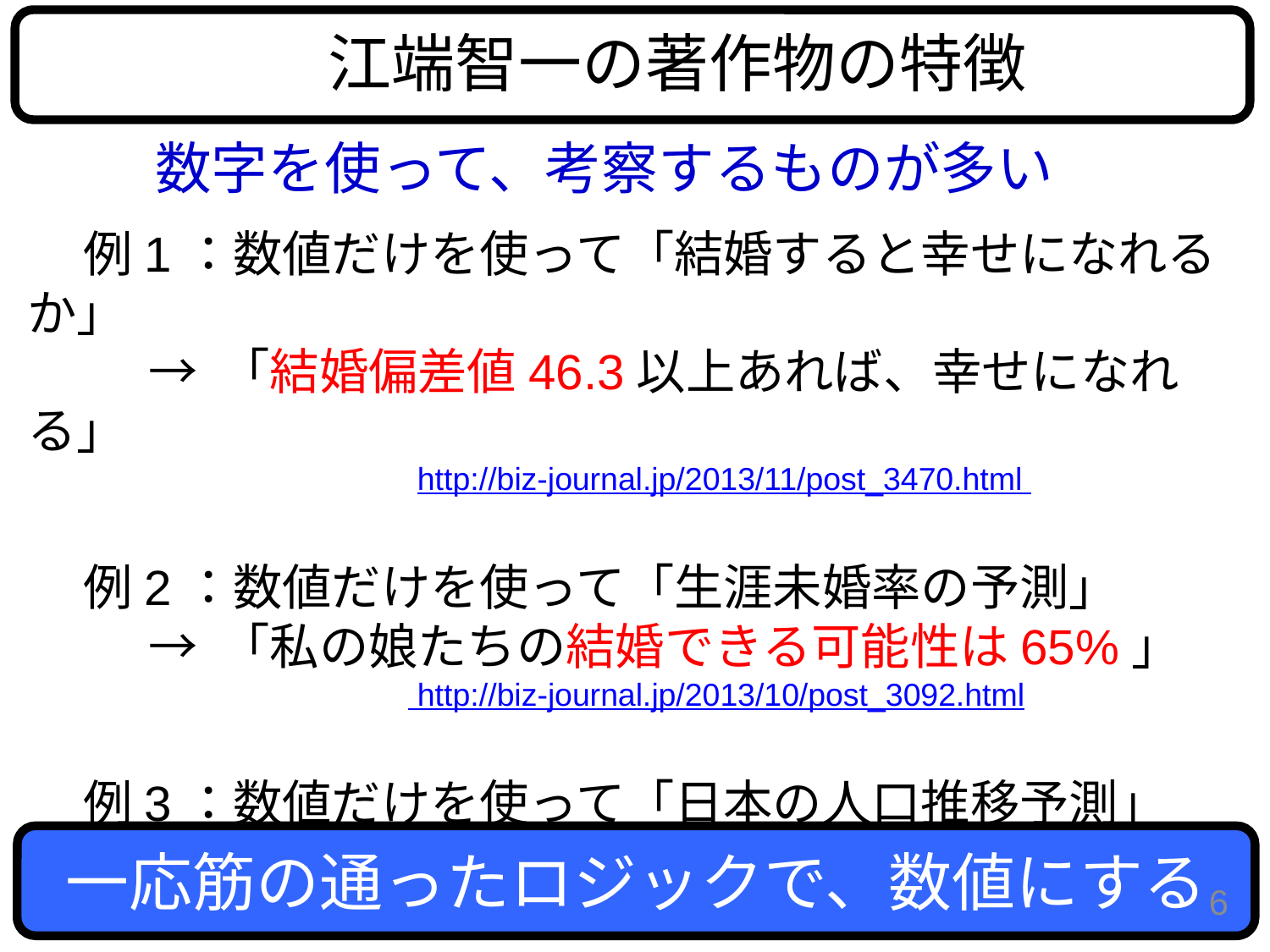

江端智一の著作物の特徴
         数字を使って、考察するものが多い

    例1：数値だけを使って「結婚すると幸せになれるか」
           → 「結婚偏差値46.3以上あれば、幸せになれる」
			 http://biz-journal.jp/2013/11/post_3470.html

    例2：数値だけを使って「生涯未婚率の予測」
           → 「私の娘たちの結婚できる可能性は65%」
 http://biz-journal.jp/2013/10/post_3092.html

    例3：数値だけを使って「日本の人口推移予測」
           → 「70年後に、人口の半分が消滅」
 http://biz-journal.jp/2013/10/post_3019.html

一応筋の通ったロジックで、数値にする
6